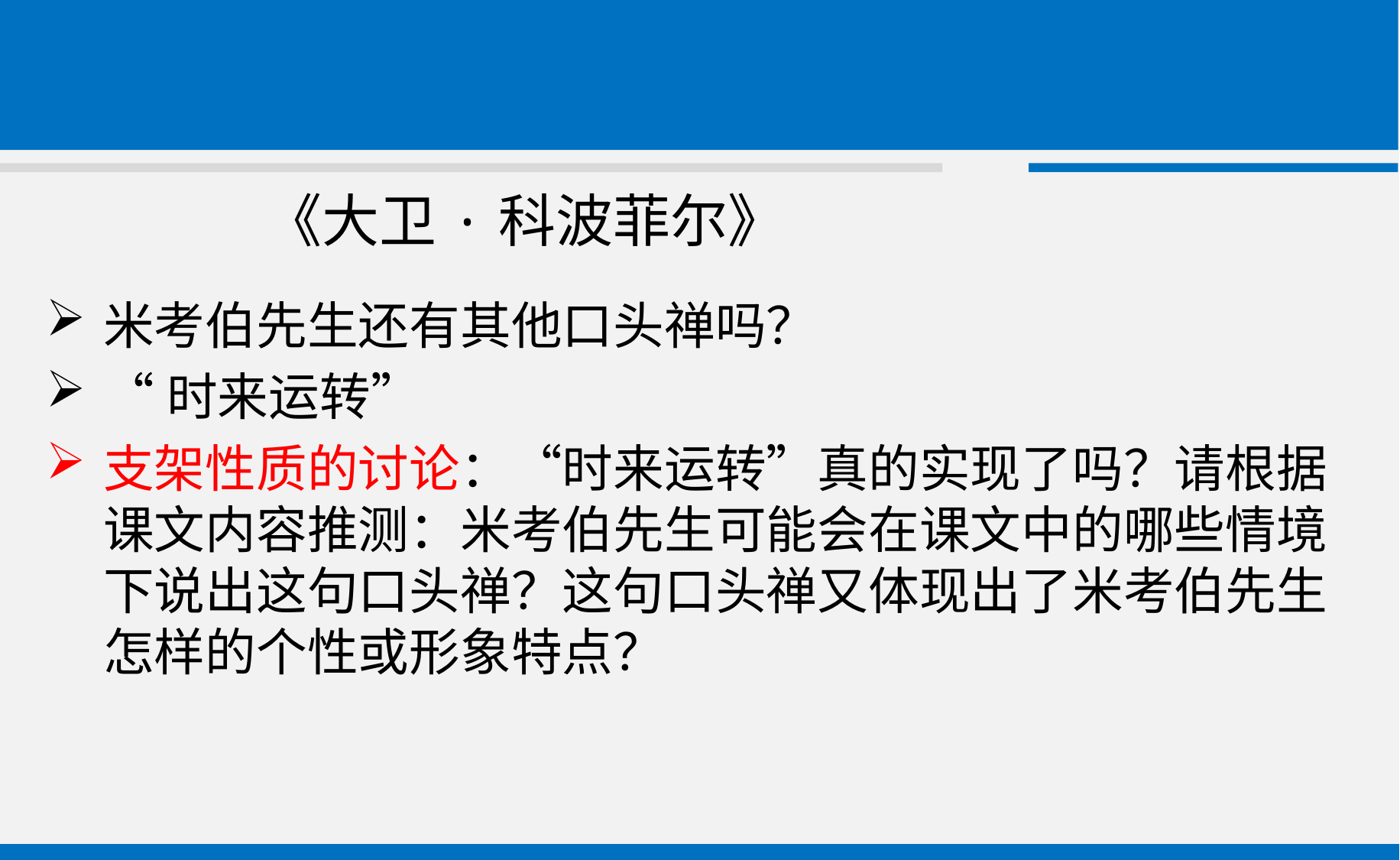

# 《大卫·科波菲尔》
米考伯先生还有其他口头禅吗？
“时来运转”
支架性质的讨论：“时来运转”真的实现了吗？请根据课文内容推测：米考伯先生可能会在课文中的哪些情境下说出这句口头禅？这句口头禅又体现出了米考伯先生怎样的个性或形象特点？